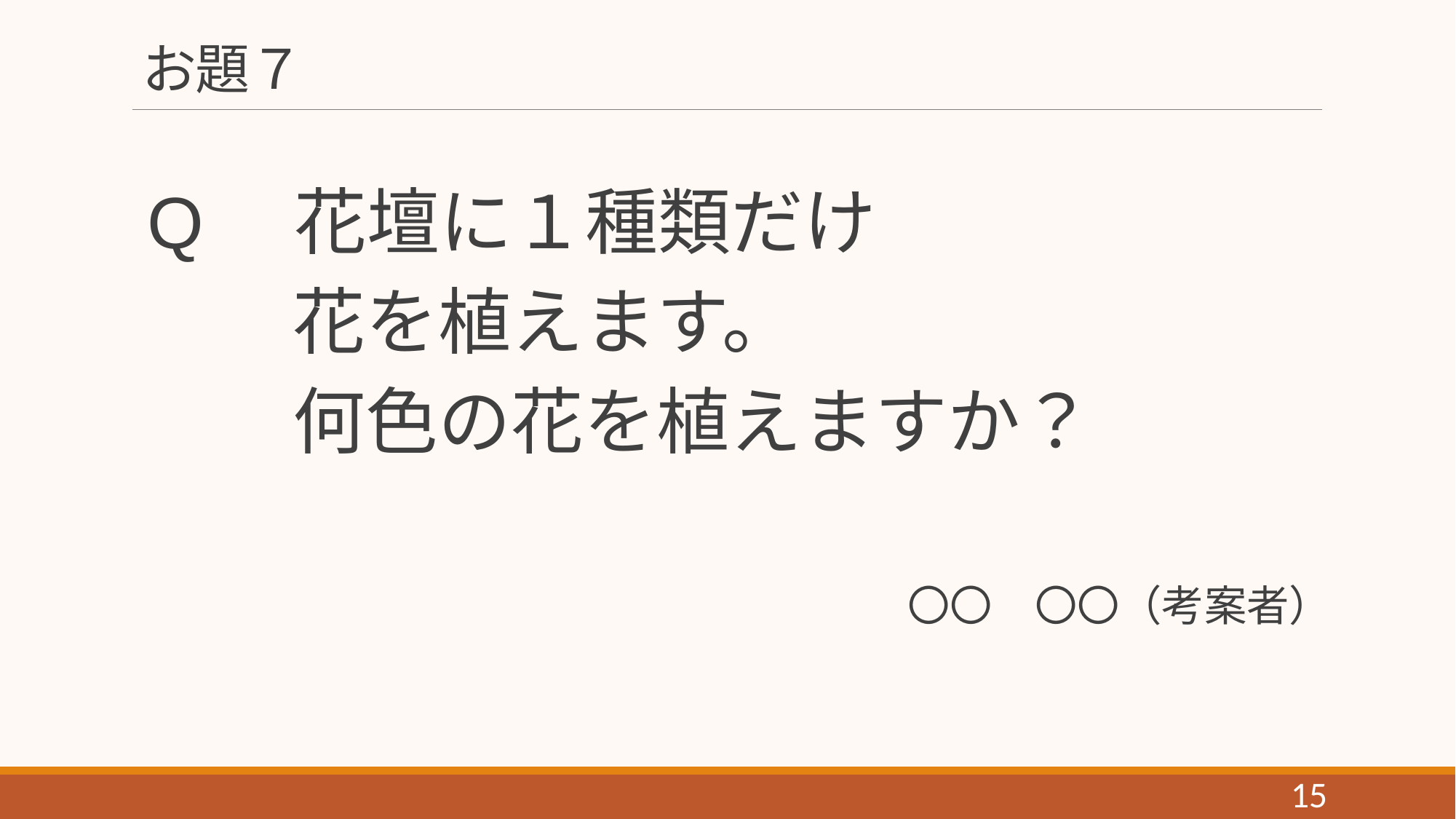

# お題７
Q　花壇に１種類だけ
　　花を植えます。
　　何色の花を植えますか？

〇〇　〇〇（考案者）
15